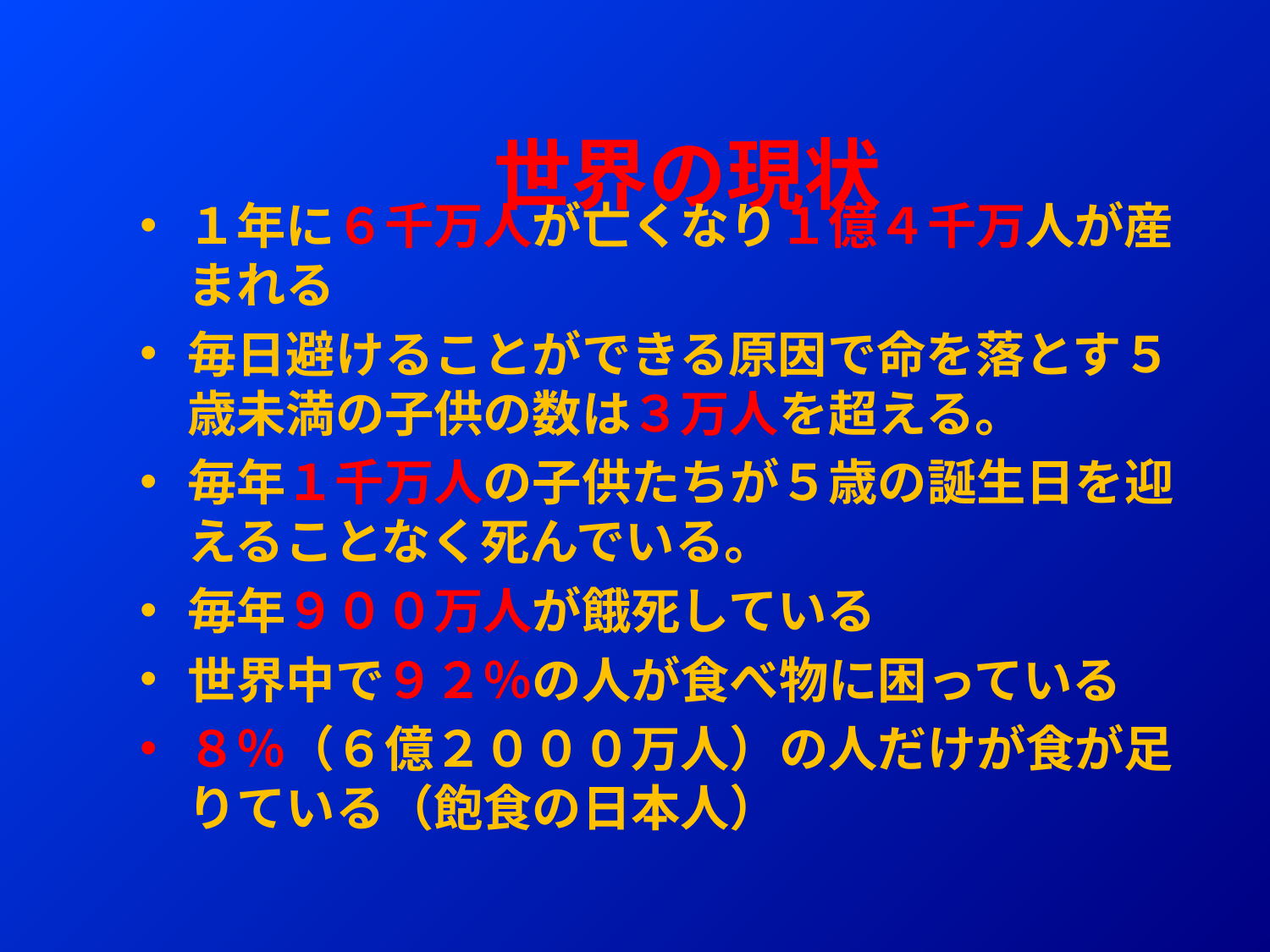

世界の現状
１年に６千万人が亡くなり１億４千万人が産まれる
毎日避けることができる原因で命を落とす５歳未満の子供の数は３万人を超える。
毎年１千万人の子供たちが５歳の誕生日を迎えることなく死んでいる。
毎年９００万人が餓死している
世界中で９２％の人が食べ物に困っている
８％（６億２０００万人）の人だけが食が足りている（飽食の日本人）